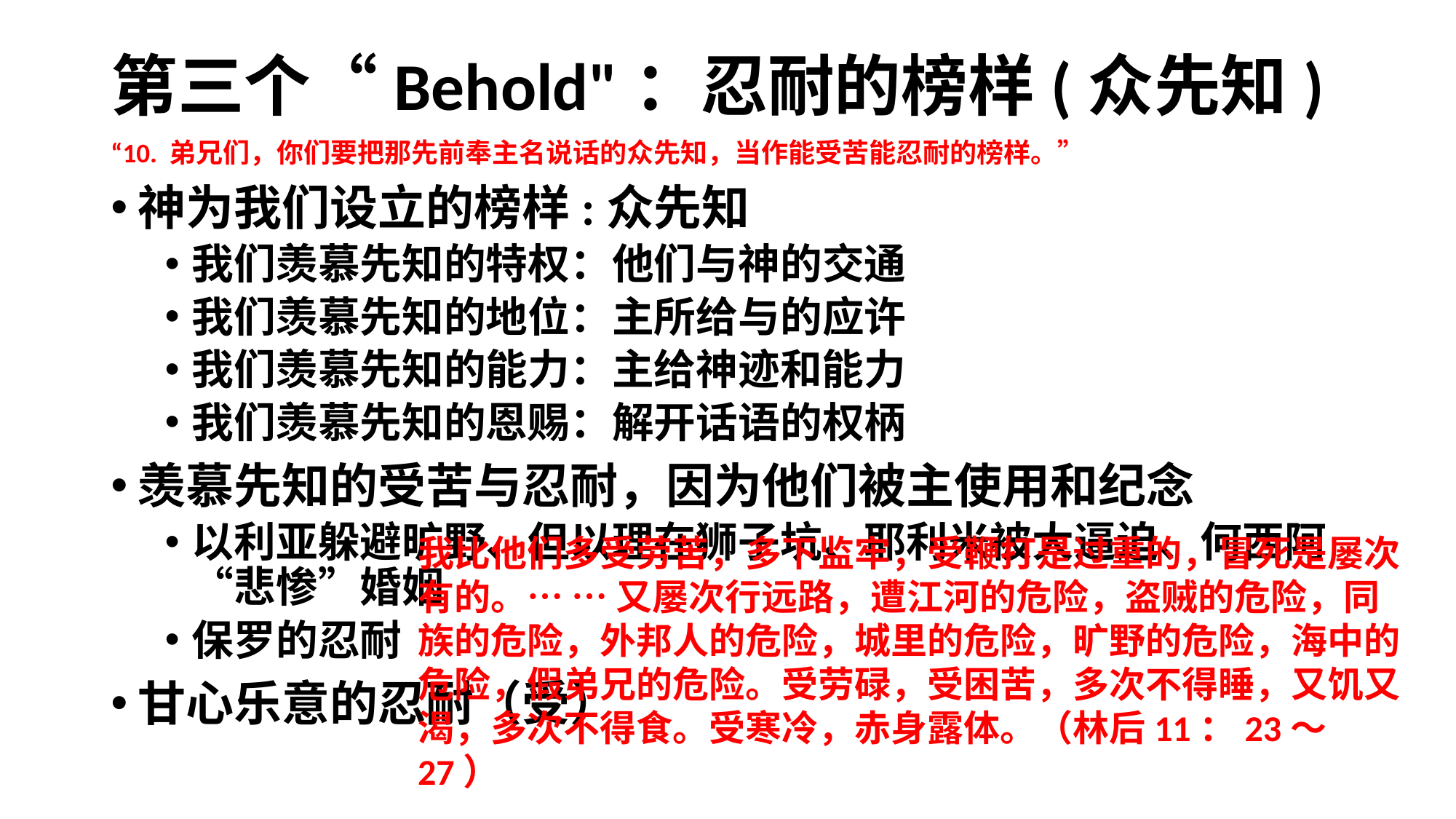

# 第三个“Behold"：忍耐的榜样(众先知)
“10. 弟兄们，你们要把那先前奉主名说话的众先知，当作能受苦能忍耐的榜样。”
神为我们设立的榜样:众先知
我们羡慕先知的特权：他们与神的交通
我们羡慕先知的地位：主所给与的应许
我们羡慕先知的能力：主给神迹和能力
我们羡慕先知的恩赐：解开话语的权柄
羡慕先知的受苦与忍耐，因为他们被主使用和纪念
以利亚躲避旷野、但以理在狮子坑、耶利米被大逼迫、何西阿“悲惨”婚姻
保罗的忍耐
甘心乐意的忍耐（受）
我比他们多受劳苦，多下监牢，受鞭打是过重的，冒死是屡次有的。… … 又屡次行远路，遭江河的危险，盗贼的危险，同族的危险，外邦人的危险，城里的危险，旷野的危险，海中的危险，假弟兄的危险。受劳碌，受困苦，多次不得睡，又饥又渴，多次不得食。受寒冷，赤身露体。（林后11：23～27）